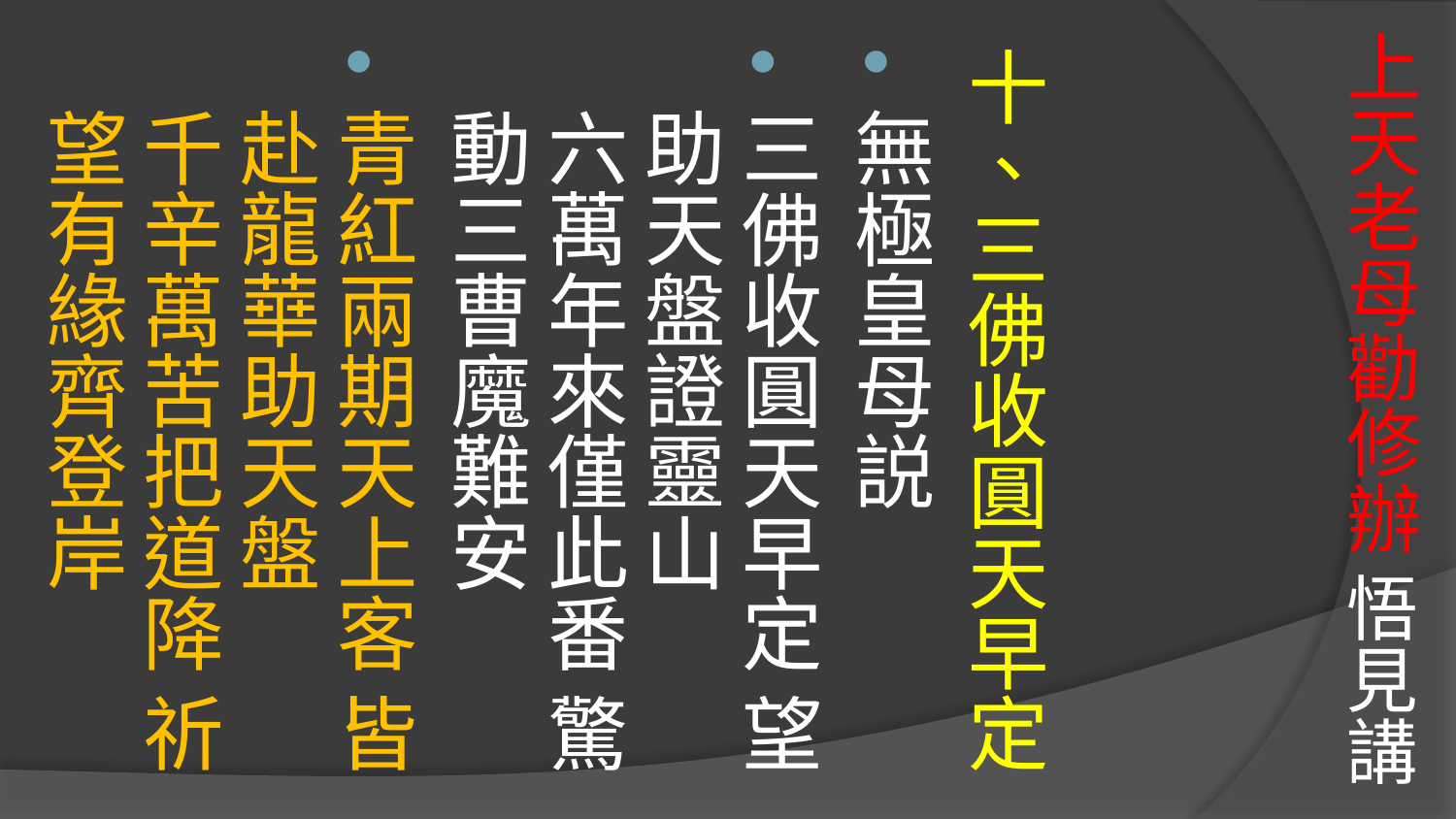

# 上天老母勸修辦 悟見講
十、三佛收圓天早定
無極皇母説
三佛收圓天早定 望助天盤證靈山
六萬年來僅此番 驚動三曹魔難安
青紅兩期天上客 皆赴龍華助天盤
千辛萬苦把道降 祈望有緣齊登岸